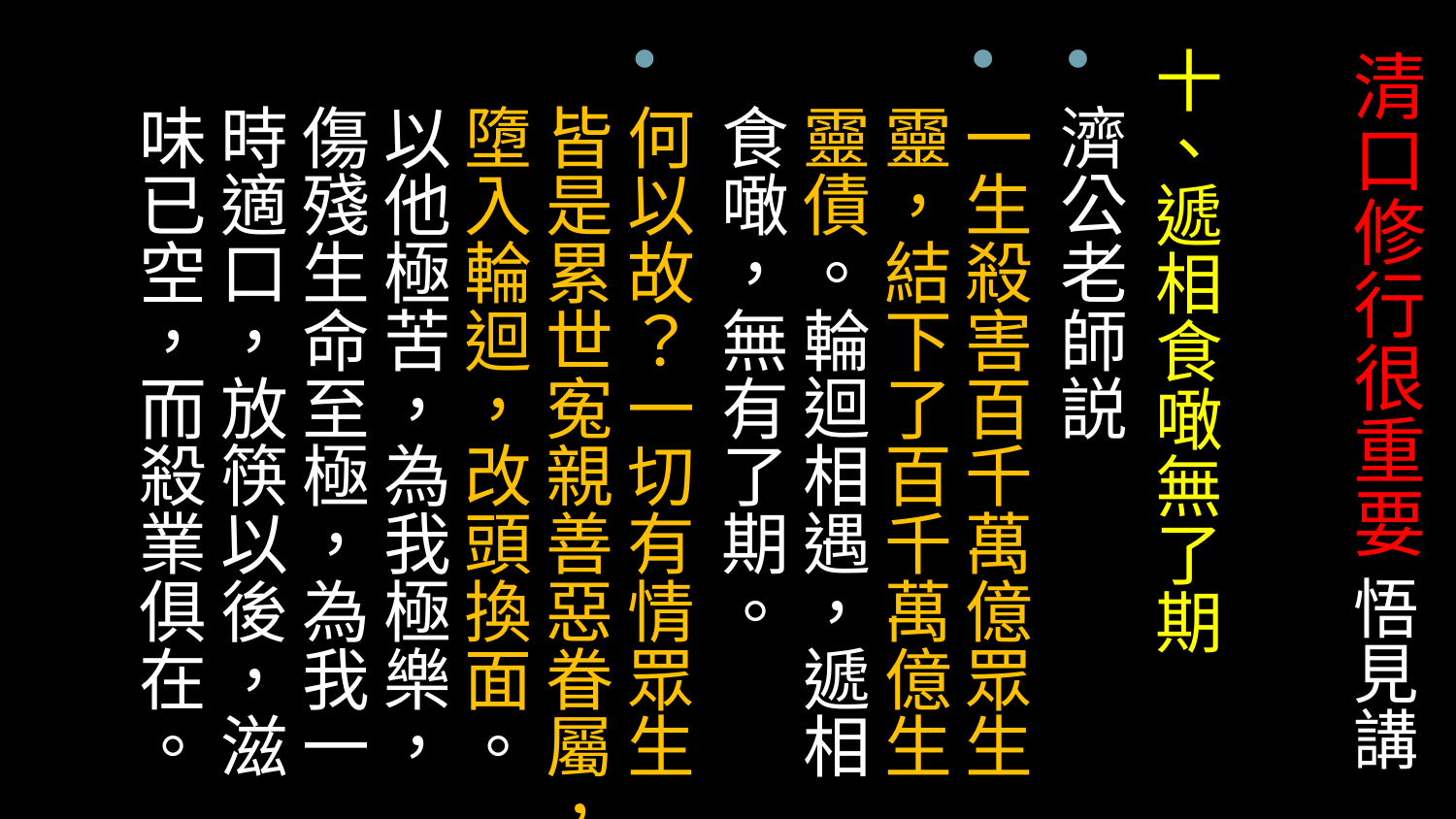

十、遞相食噉無了期
濟公老師説
一生殺害百千萬億眾生靈，結下了百千萬億生靈債。輪迴相遇，遞相食噉，無有了期。
何以故？一切有情眾生皆是累世寃親善惡眷屬，墮入輪迴，改頭換面。以他極苦，為我極樂，傷殘生命至極，為我一時適口，放筷以後，滋味已空，而殺業俱在。

# 清口修行很重要 悟見講